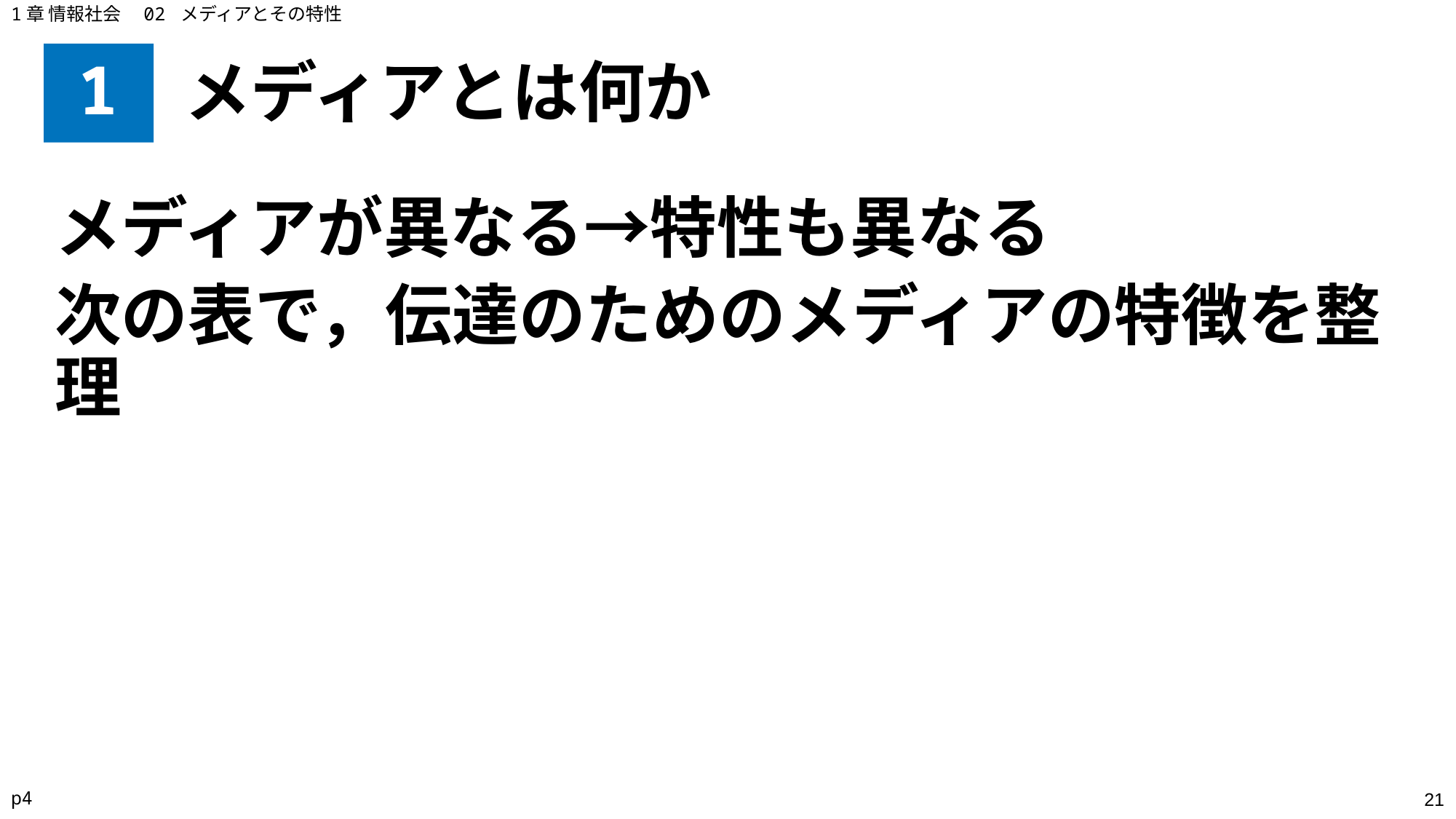

1章 情報社会　02 メディアとその特性

# 1
メディアとは何か
メディアが異なる→特性も異なる
次の表で，伝達のためのメディアの特徴を整理

p4
21